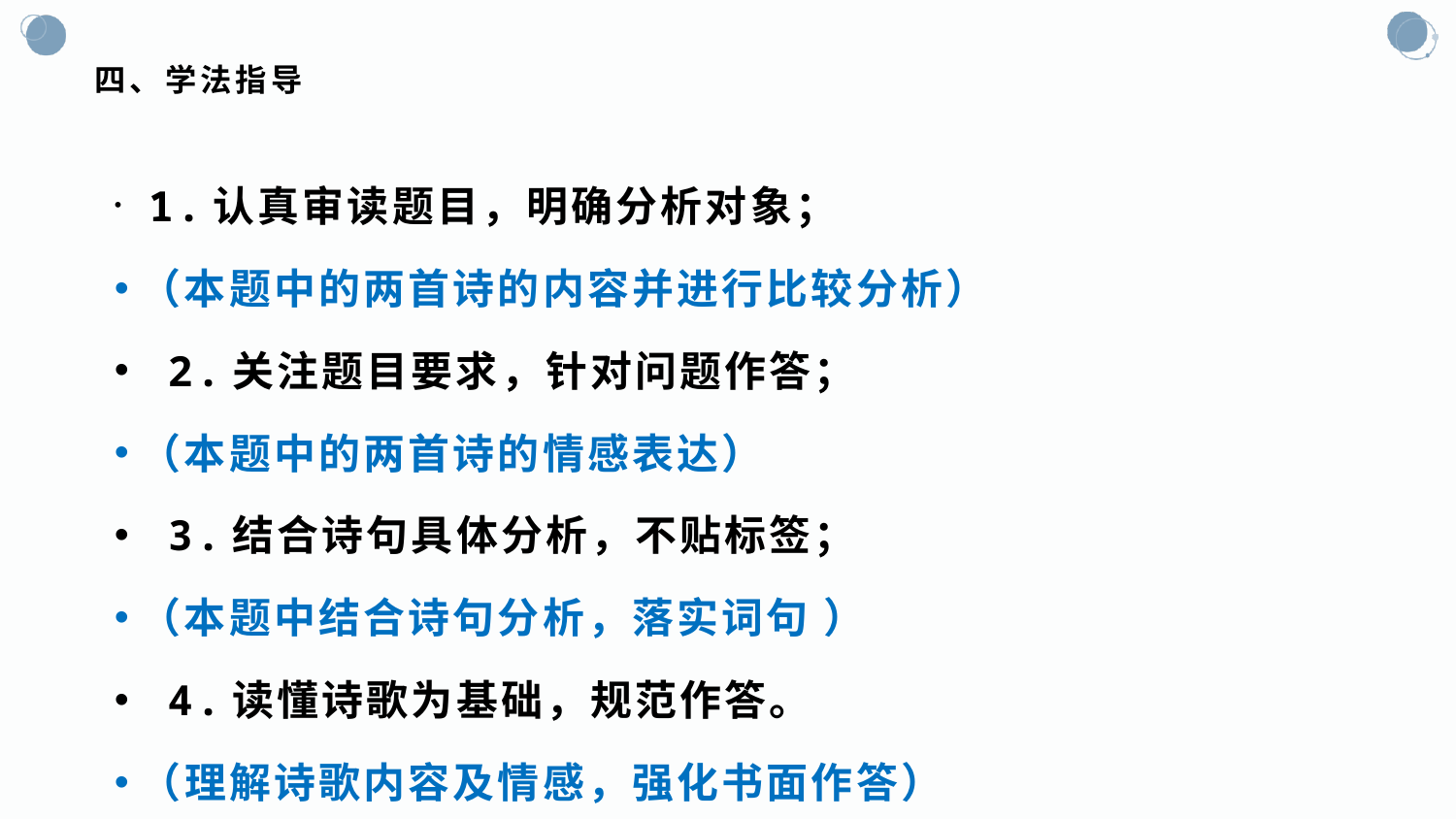

# 四、学法指导
 1.认真审读题目，明确分析对象；
（本题中的两首诗的内容并进行比较分析）
 2.关注题目要求，针对问题作答；
（本题中的两首诗的情感表达）
 3.结合诗句具体分析，不贴标签；
（本题中结合诗句分析，落实词句 ）
 4.读懂诗歌为基础，规范作答。
（理解诗歌内容及情感，强化书面作答）